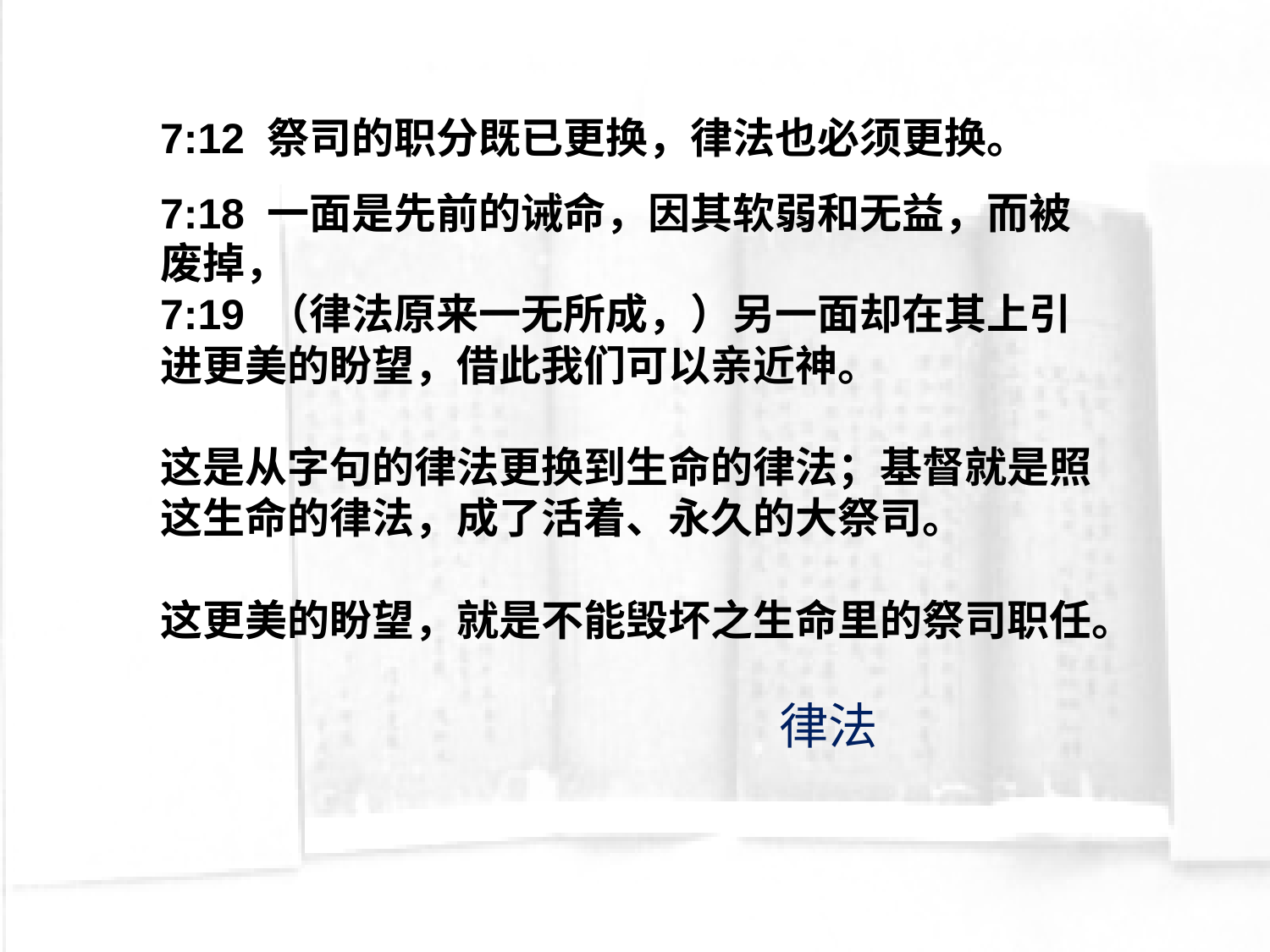

7:12 祭司的职分既已更换，律法也必须更换。
7:18 一面是先前的诫命，因其软弱和无益，而被废掉，
7:19 （律法原来一无所成，）另一面却在其上引进更美的盼望，借此我们可以亲近神。
这是从字句的律法更换到生命的律法；基督就是照这生命的律法，成了活着、永久的大祭司。
这更美的盼望，就是不能毁坏之生命里的祭司职任。
律法